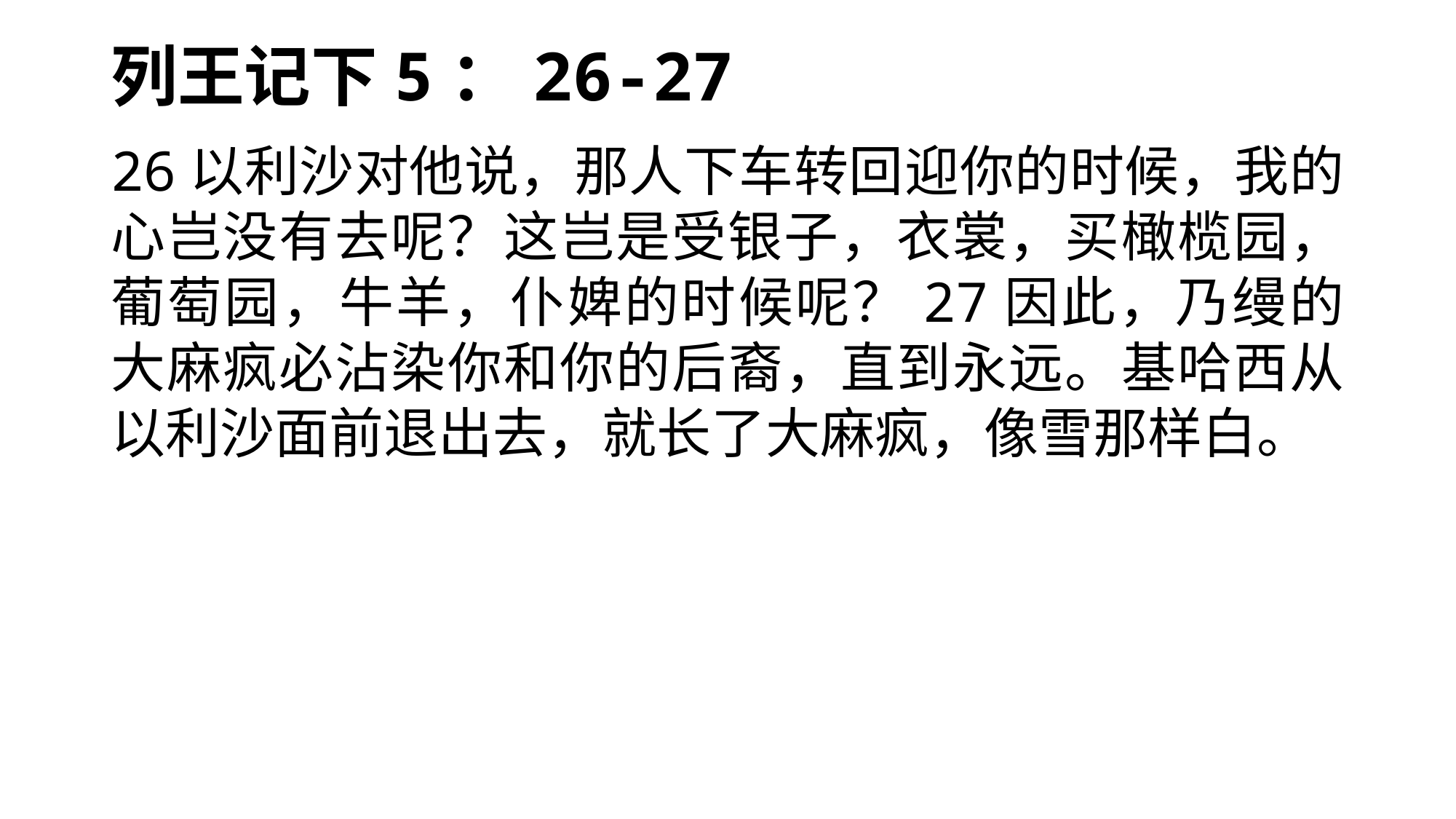

# 列王记下5：26-27
26以利沙对他说，那人下车转回迎你的时候，我的心岂没有去呢？这岂是受银子，衣裳，买橄榄园，葡萄园，牛羊，仆婢的时候呢？27因此，乃缦的大麻疯必沾染你和你的后裔，直到永远。基哈西从以利沙面前退出去，就长了大麻疯，像雪那样白。